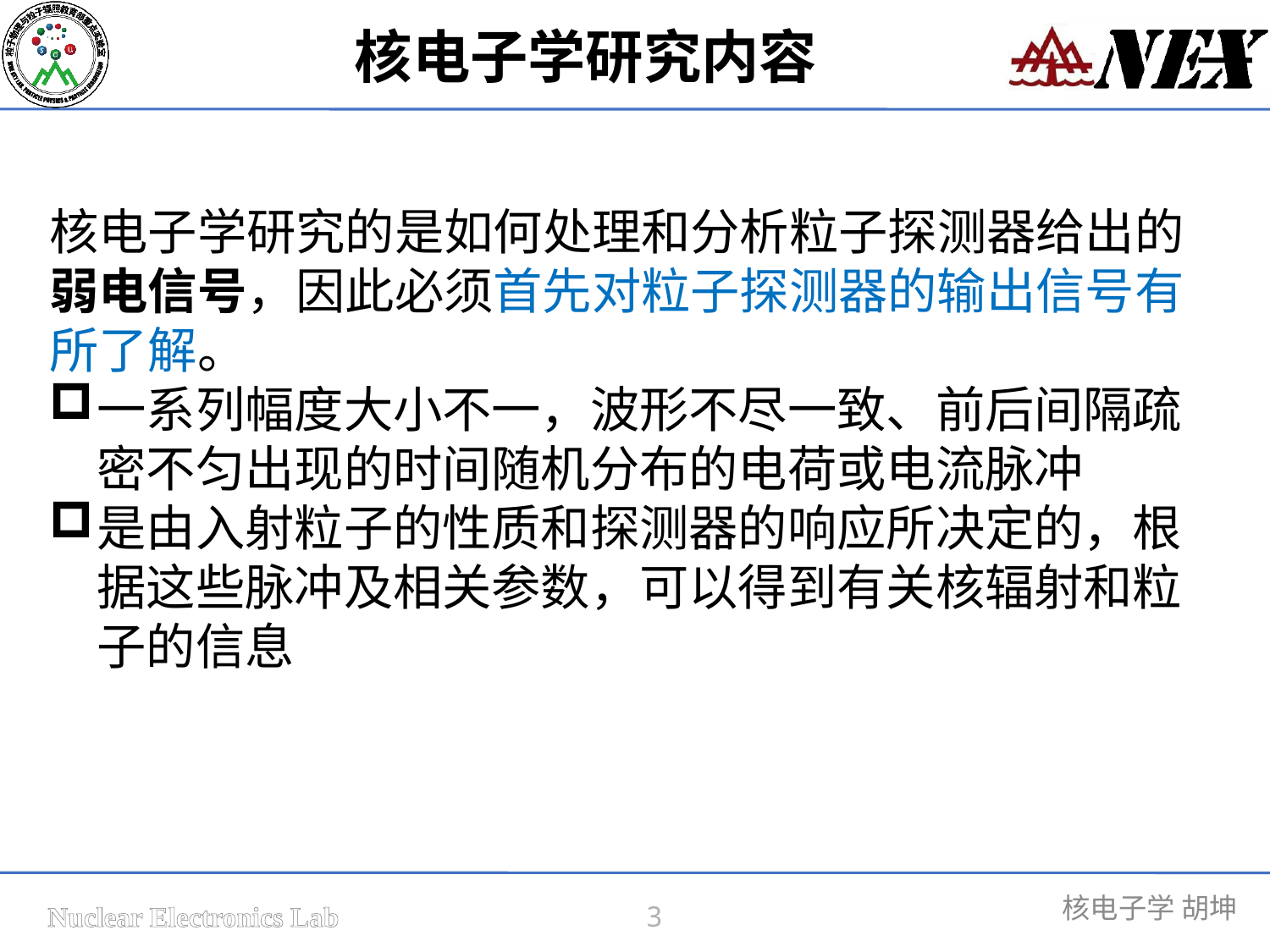

核电子学研究内容
核电子学研究的是如何处理和分析粒子探测器给出的弱电信号，因此必须首先对粒子探测器的输出信号有所了解。
一系列幅度大小不一，波形不尽一致、前后间隔疏密不匀出现的时间随机分布的电荷或电流脉冲
是由入射粒子的性质和探测器的响应所决定的，根据这些脉冲及相关参数，可以得到有关核辐射和粒子的信息
3